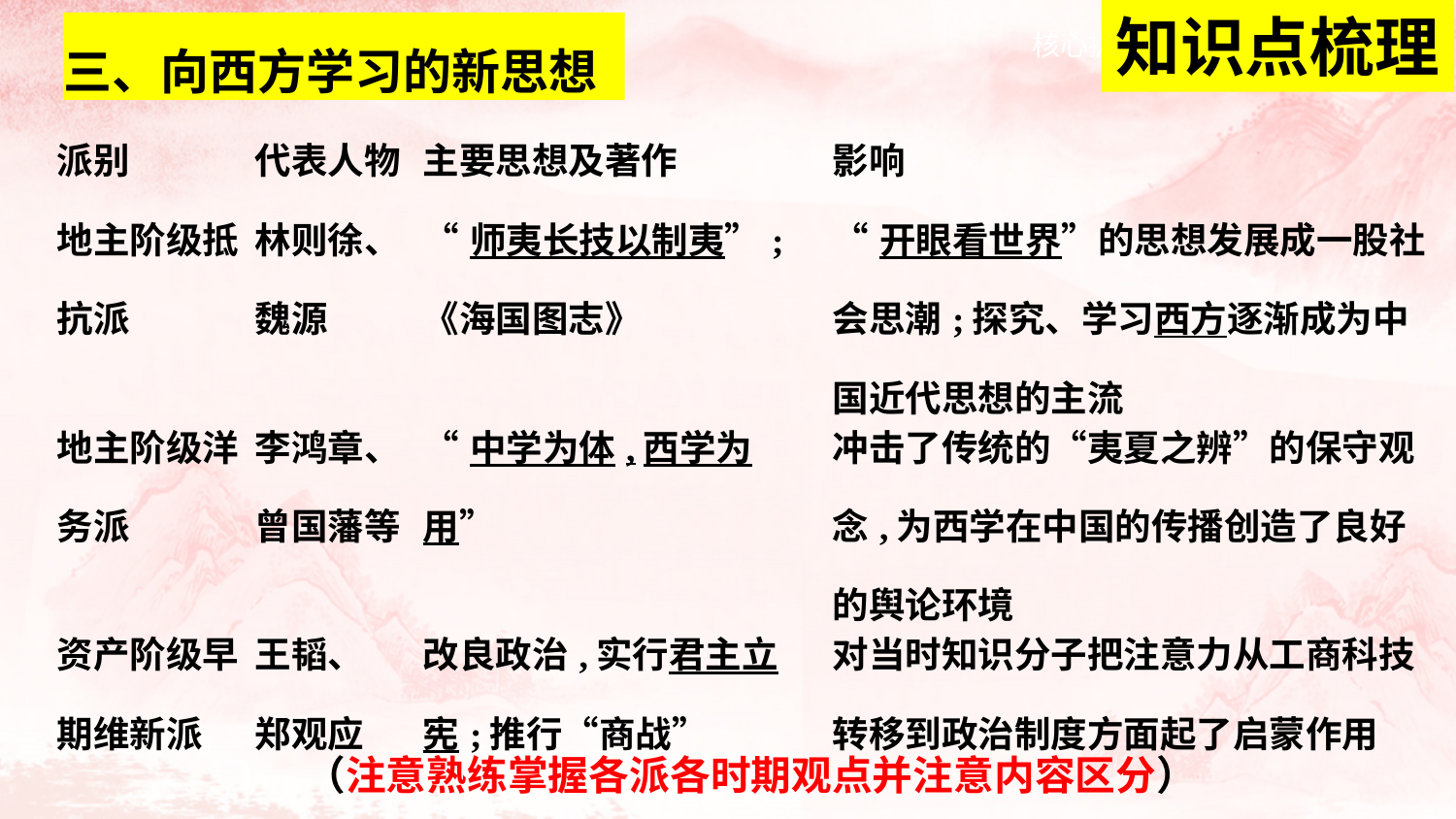

知识点梳理
三、向西方学习的新思想
| 派别 | 代表人物 | 主要思想及著作 | 影响 |
| --- | --- | --- | --- |
| 地主阶级抵抗派 | 林则徐、 魏源 | “师夷长技以制夷”; 《海国图志》 | “开眼看世界”的思想发展成一股社会思潮;探究、学习西方逐渐成为中国近代思想的主流 |
| 地主阶级洋务派 | 李鸿章、 曾国藩等 | “中学为体,西学为用” | 冲击了传统的“夷夏之辨”的保守观念,为西学在中国的传播创造了良好的舆论环境 |
| 资产阶级早期维新派 | 王韬、 郑观应 | 改良政治,实行君主立宪;推行“商战” | 对当时知识分子把注意力从工商科技转移到政治制度方面起了启蒙作用 |
（注意熟练掌握各派各时期观点并注意内容区分）